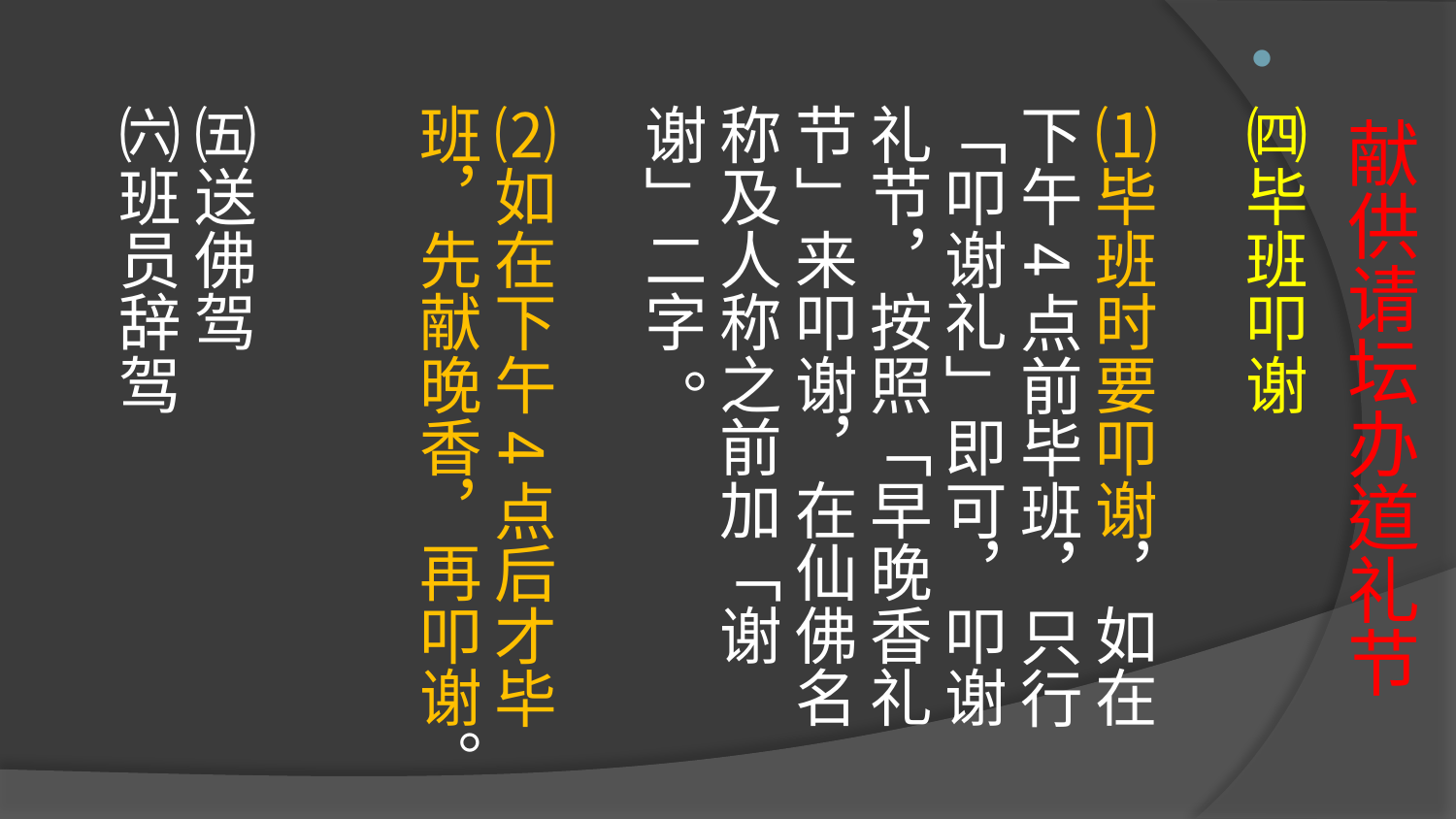

# 献供请坛办道礼节
㈣毕班叩谢
⑴毕班时要叩谢，如在下午4点前毕班，只行「叩谢礼」即可，叩谢礼节，按照「早晚香礼节」来叩谢，在仙佛名称及人称之前加「谢谢」二字 。
⑵如在下午4点后才毕班，先献晚香，再叩谢。
㈤送佛驾
㈥班员辞驾